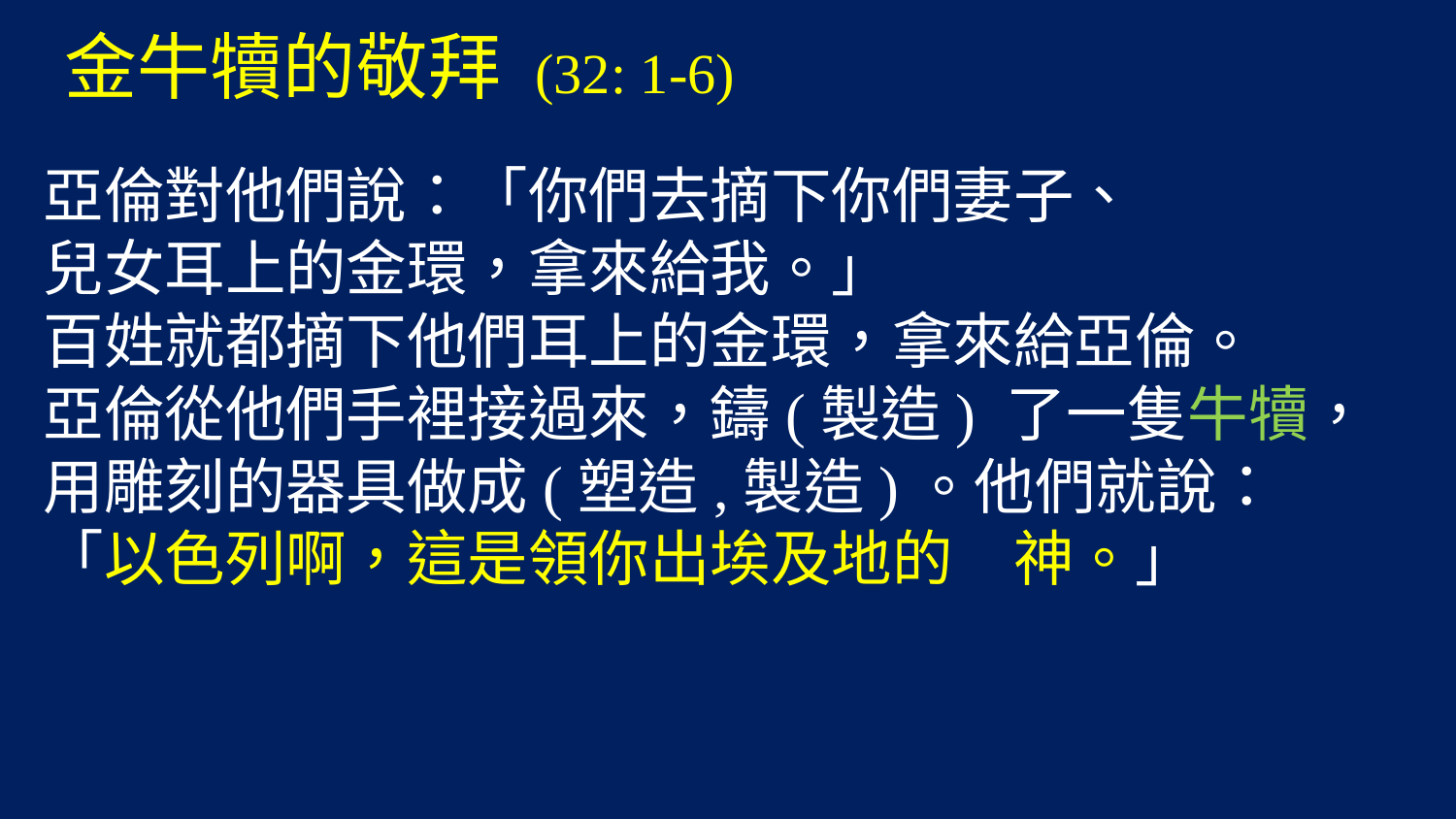

金牛犢的敬拜 (32: 1-6)

亞倫對他們說：「你們去摘下你們妻子、
兒女耳上的金環，拿來給我。」
百姓就都摘下他們耳上的金環，拿來給亞倫。
亞倫從他們手裡接過來，鑄(製造) 了一隻牛犢，
用雕刻的器具做成(塑造,製造)。他們就說：
「以色列啊，這是領你出埃及地的　神。」